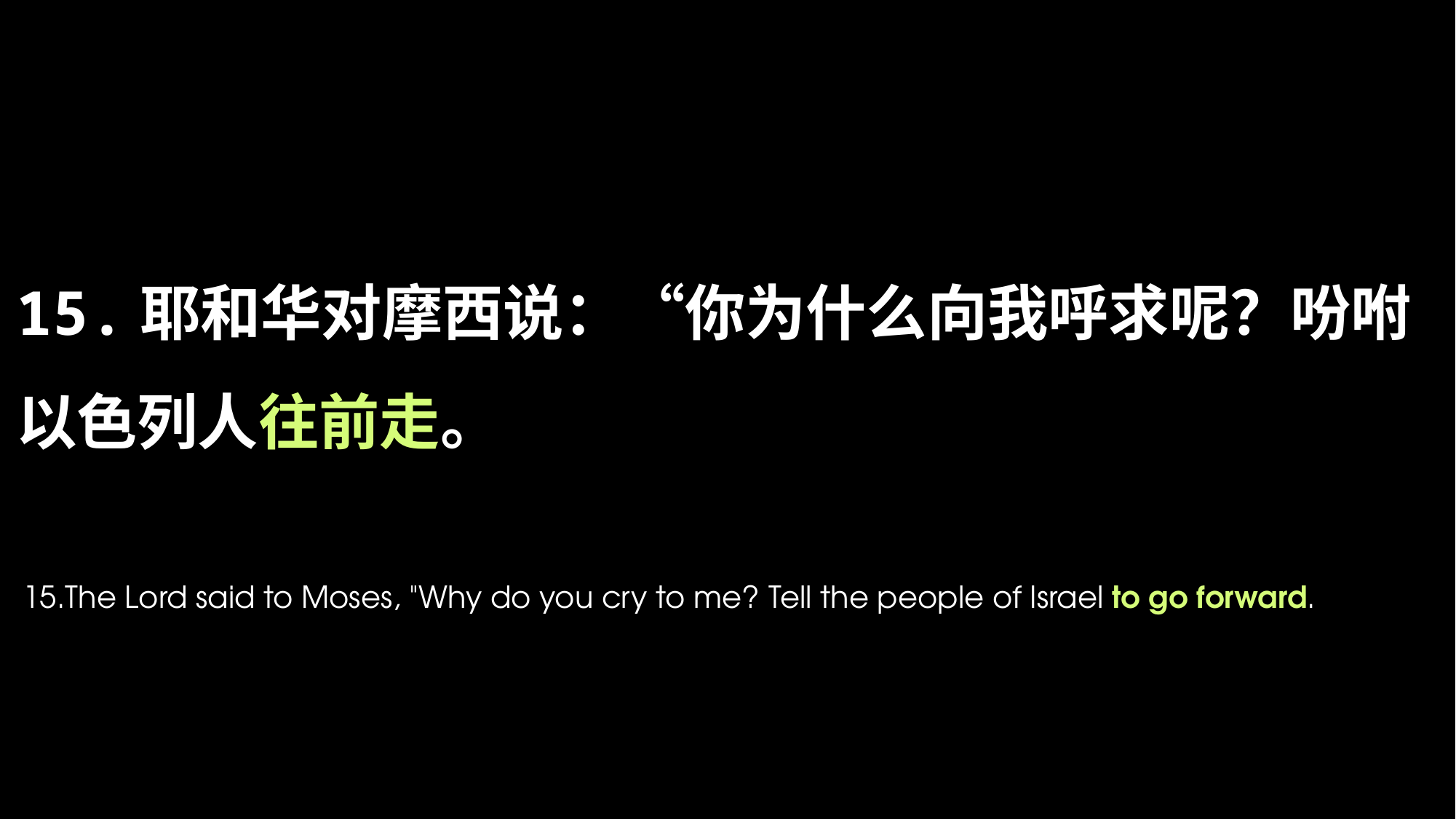

15.耶和华对摩西说：“你为什么向我呼求呢？吩咐以色列人往前走。
15.The Lord said to Moses, "Why do you cry to me? Tell the people of Israel to go forward.